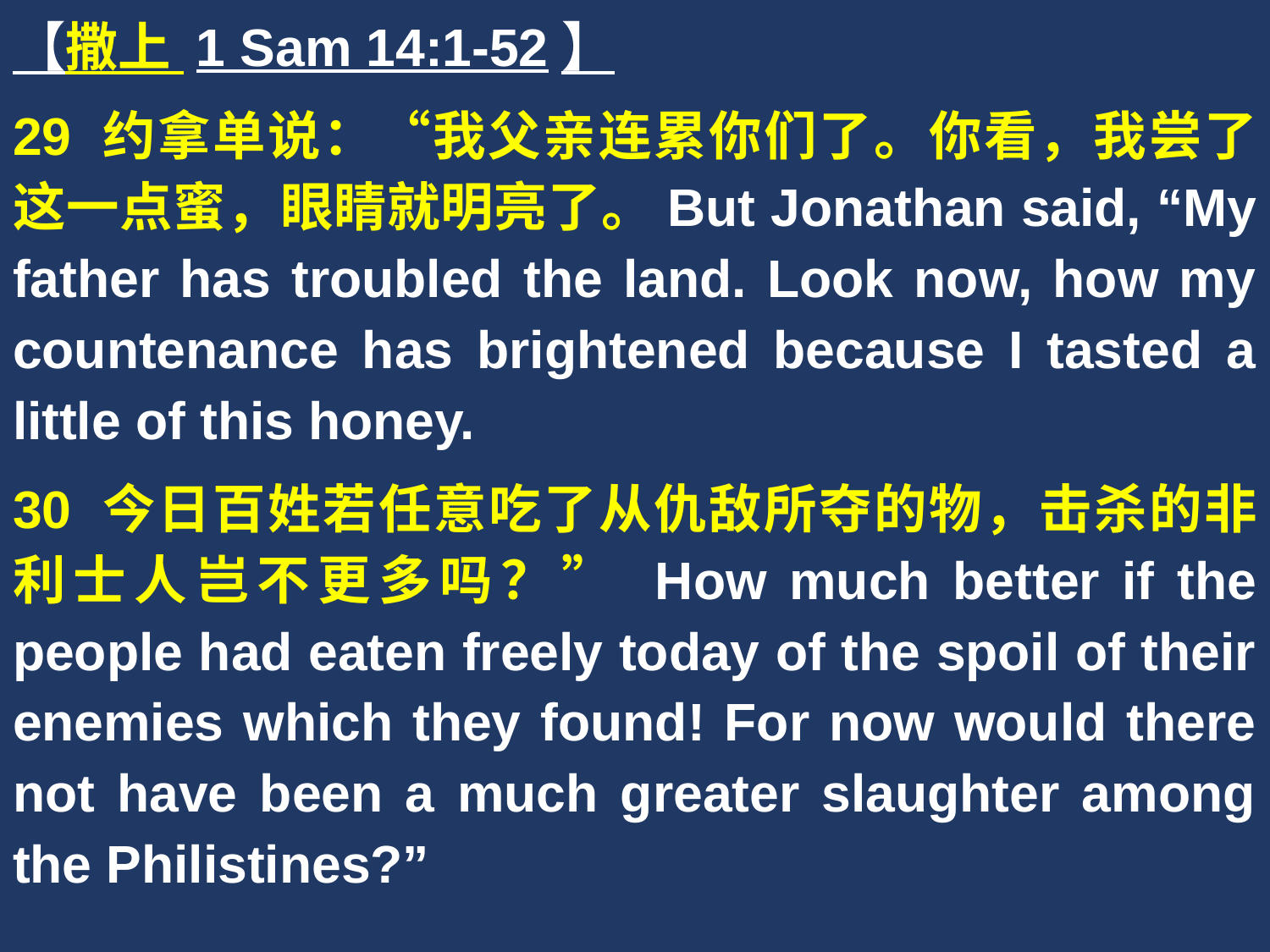

【撒上 1 Sam 14:1-52】
29 约拿单说：“我父亲连累你们了。你看，我尝了这一点蜜，眼睛就明亮了。But Jonathan said, “My father has troubled the land. Look now, how my countenance has brightened because I tasted a little of this honey.
30 今日百姓若任意吃了从仇敌所夺的物，击杀的非利士人岂不更多吗？” How much better if the people had eaten freely today of the spoil of their enemies which they found! For now would there not have been a much greater slaughter among the Philistines?”